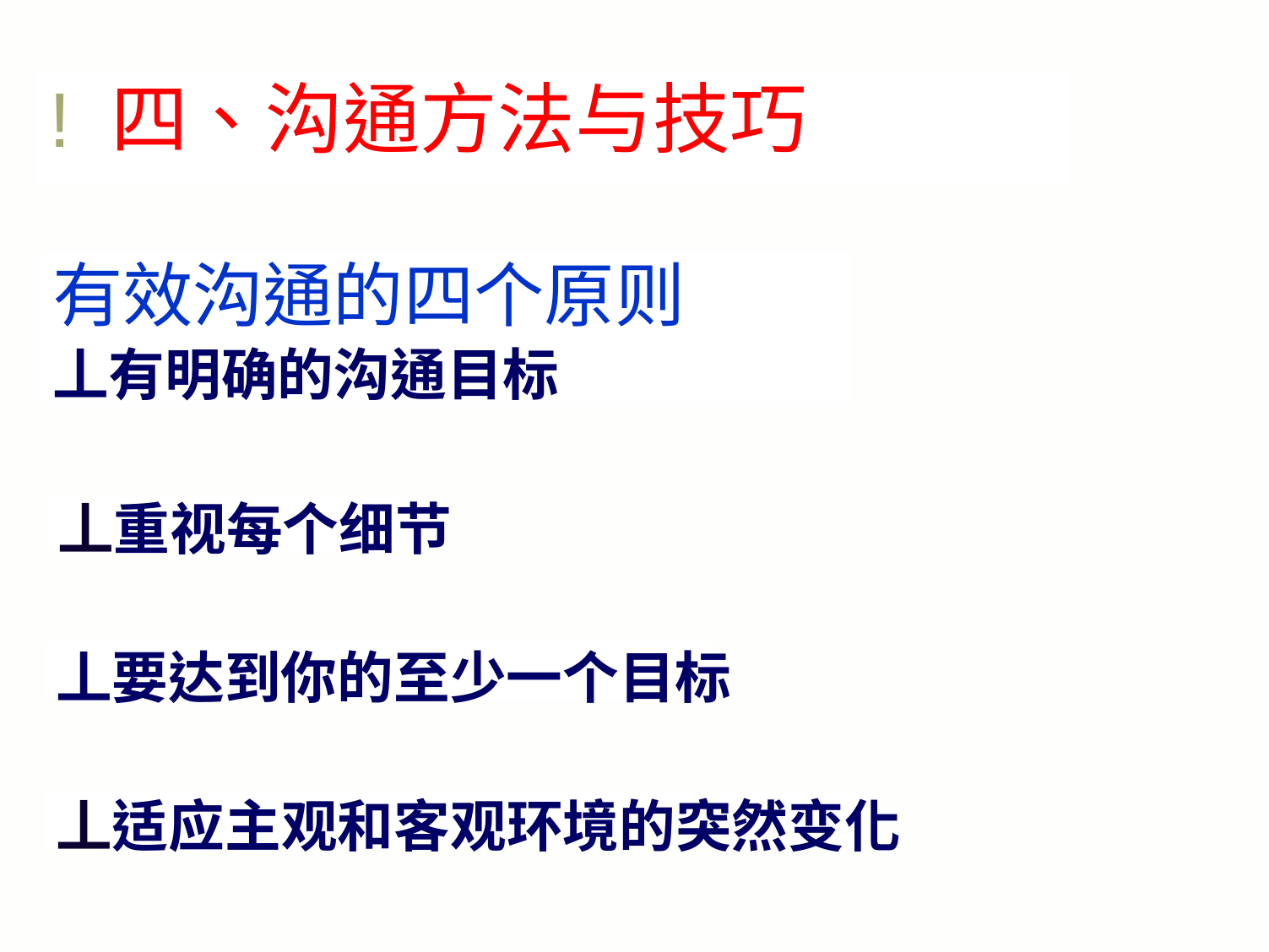

! 四、沟通方法与技巧
有效沟通的四个原则
丄有明确的沟通目标
丄重视每个细节
丄要达到你的至少一个目标
丄适应主观和客观环境的突然变化